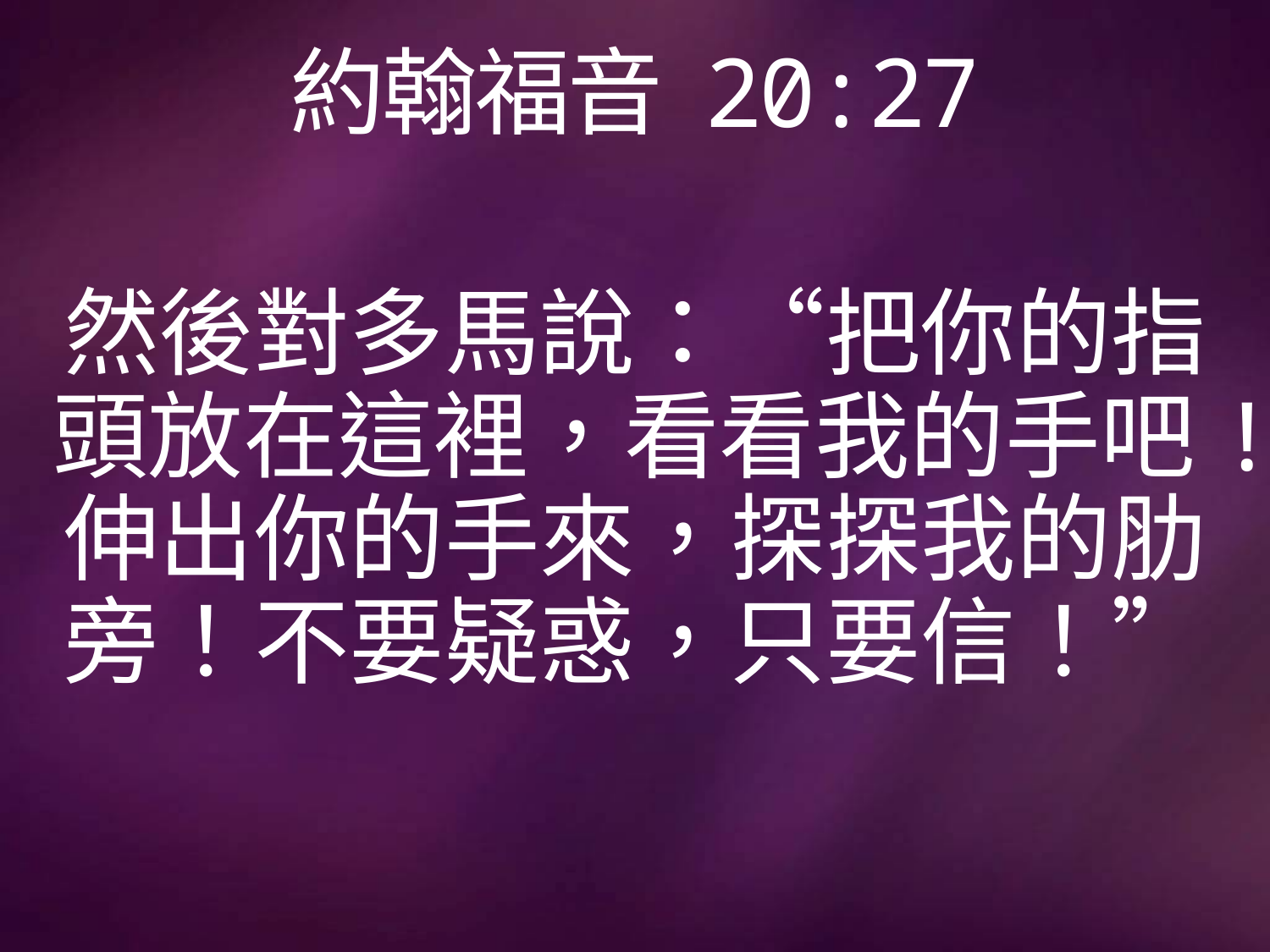

# 約翰福音 20:27
然後對多馬說：“把你的指頭放在這裡，看看我的手吧!伸出你的手來，探探我的肋旁！不要疑惑，只要信！”